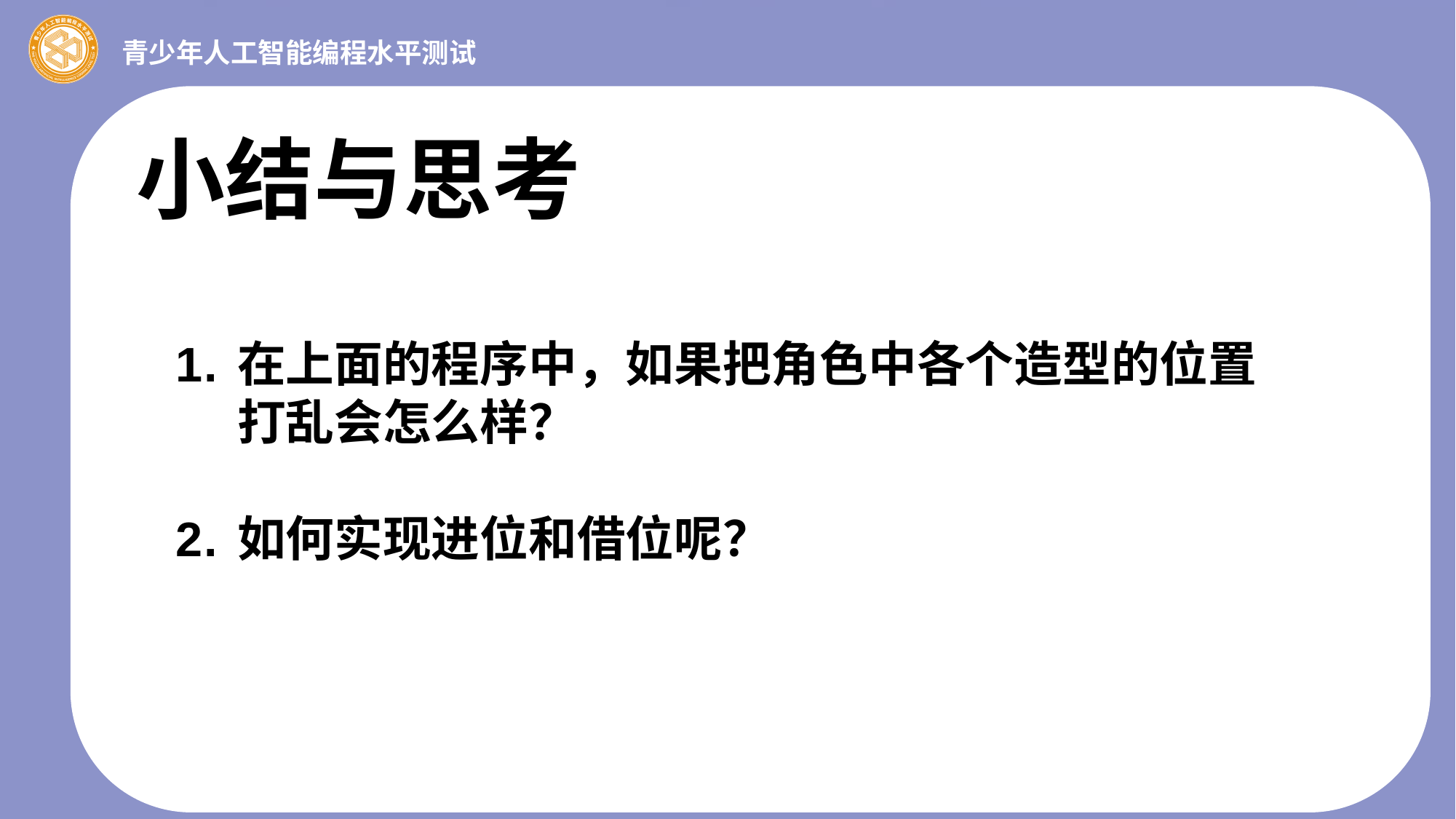

小结与思考
在上面的程序中，如果把角色中各个造型的位置打乱会怎么样？

如何实现进位和借位呢？